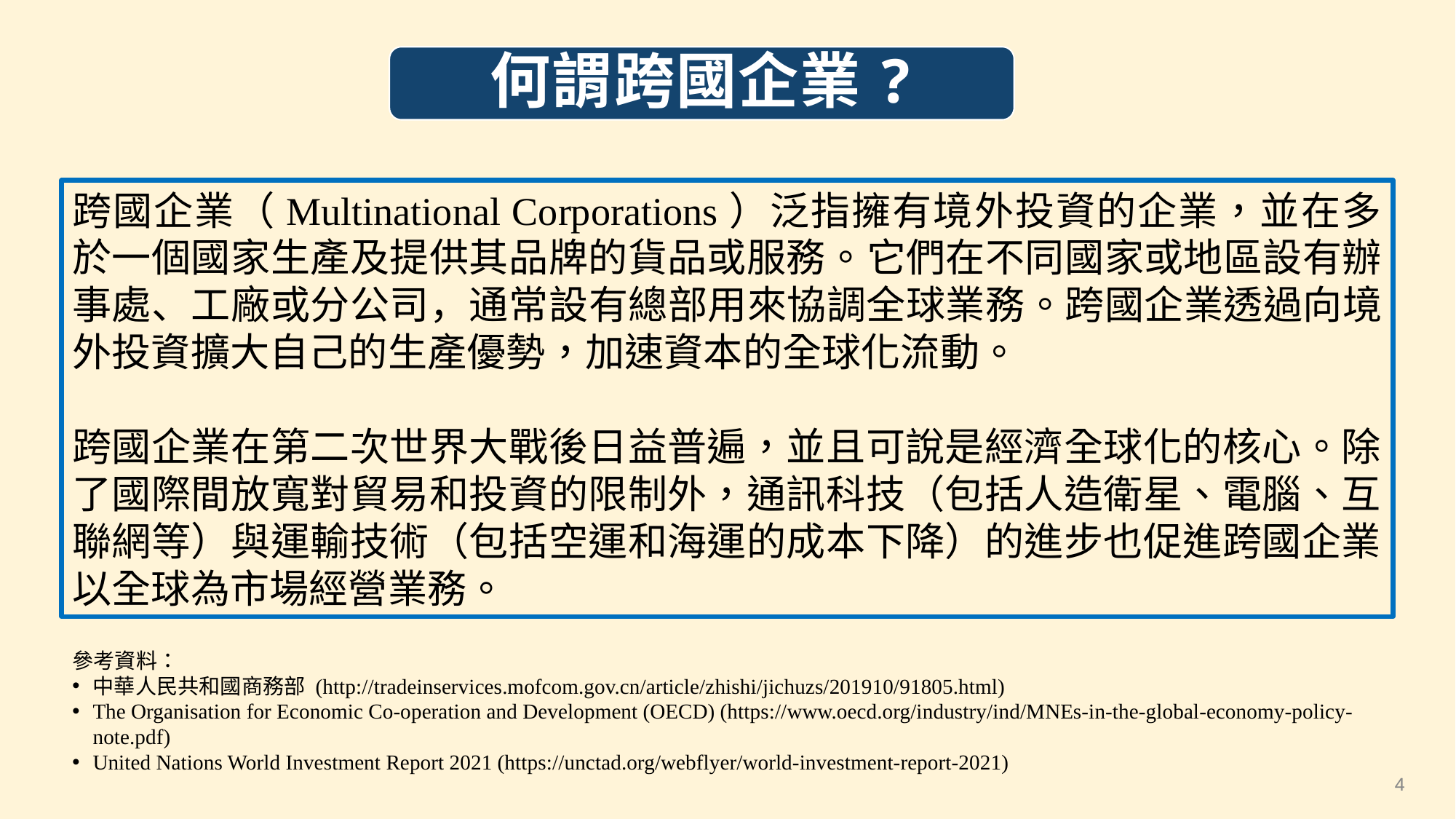

何謂跨國企業?
跨國企業（Multinational Corporations）泛指擁有境外投資的企業，並在多於一個國家生產及提供其品牌的貨品或服務。它們在不同國家或地區設有辦事處、工廠或分公司，通常設有總部用來協調全球業務。跨國企業透過向境外投資擴大自己的生產優勢，加速資本的全球化流動。

跨國企業在第二次世界大戰後日益普遍，並且可說是經濟全球化的核心。除了國際間放寬對貿易和投資的限制外，通訊科技（包括人造衛星、電腦、互聯網等）與運輸技術（包括空運和海運的成本下降）的進步也促進跨國企業以全球為市場經營業務。
參考資料：
中華人民共和國商務部 (http://tradeinservices.mofcom.gov.cn/article/zhishi/jichuzs/201910/91805.html)
The Organisation for Economic Co-operation and Development (OECD) (https://www.oecd.org/industry/ind/MNEs-in-the-global-economy-policy-note.pdf)
United Nations World Investment Report 2021 (https://unctad.org/webflyer/world-investment-report-2021)